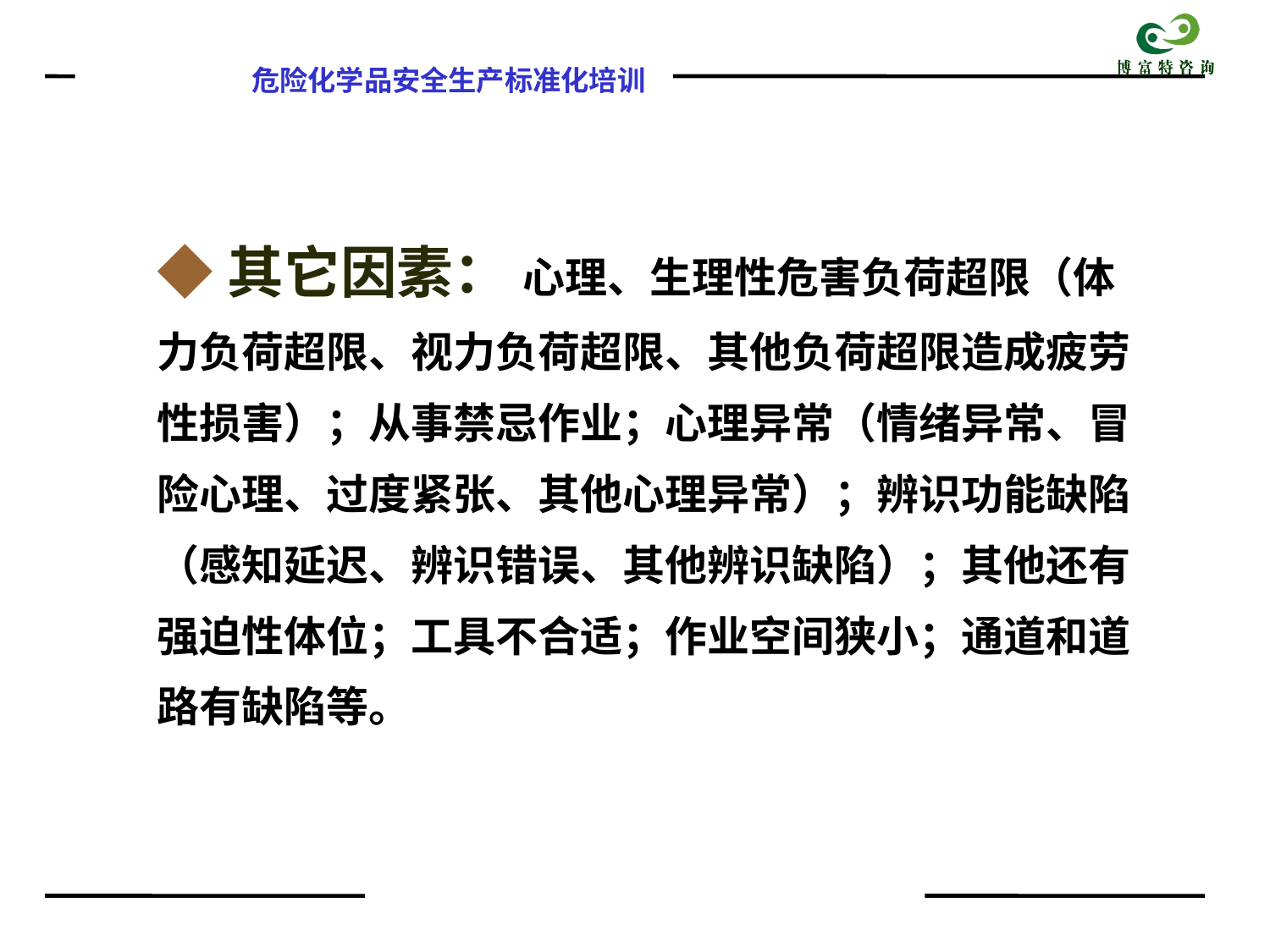

◆其它因素： 心理、生理性危害负荷超限（体力负荷超限、视力负荷超限、其他负荷超限造成疲劳性损害）；从事禁忌作业；心理异常（情绪异常、冒险心理、过度紧张、其他心理异常）；辨识功能缺陷（感知延迟、辨识错误、其他辨识缺陷）；其他还有强迫性体位；工具不合适；作业空间狭小；通道和道路有缺陷等。